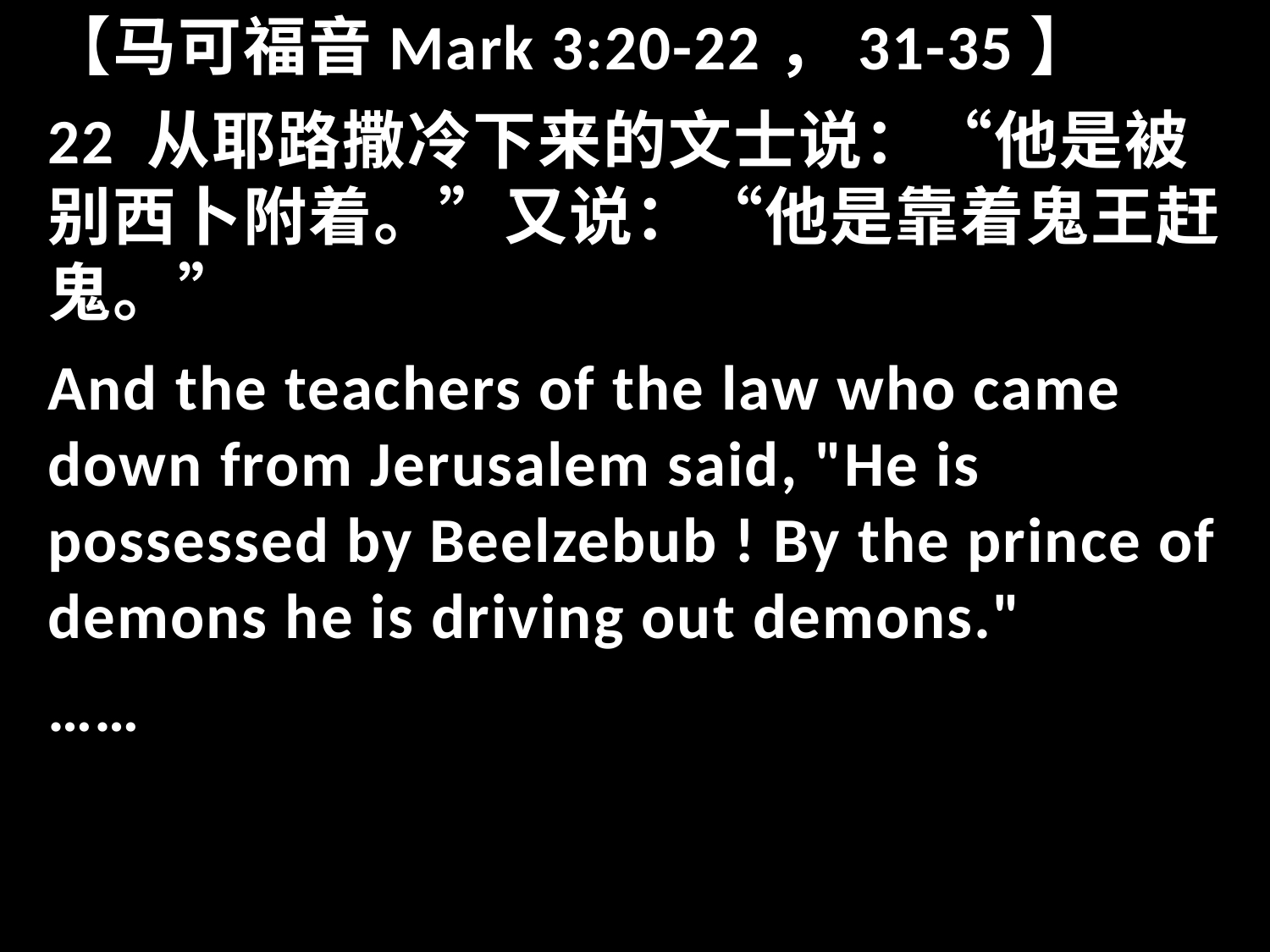

【马可福音Mark 3:20-22，31-35】
22 从耶路撒冷下来的文士说：“他是被别西卜附着。”又说：“他是靠着鬼王赶鬼。”
And the teachers of the law who came down from Jerusalem said, "He is possessed by Beelzebub ! By the prince of demons he is driving out demons."
……